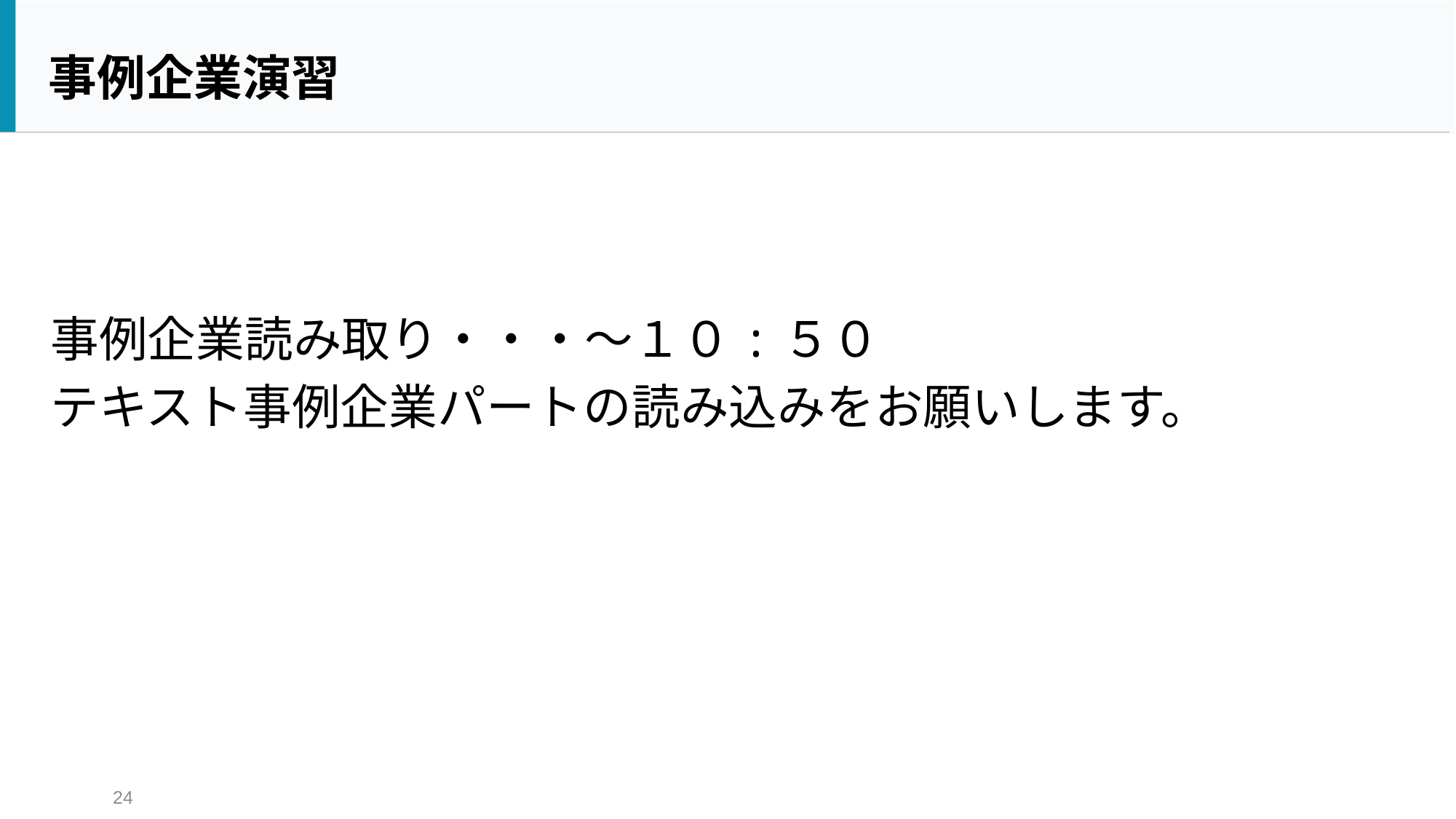

事例企業演習
事例企業読み取り・・・～１０:５０
テキスト事例企業パートの読み込みをお願いします。
24